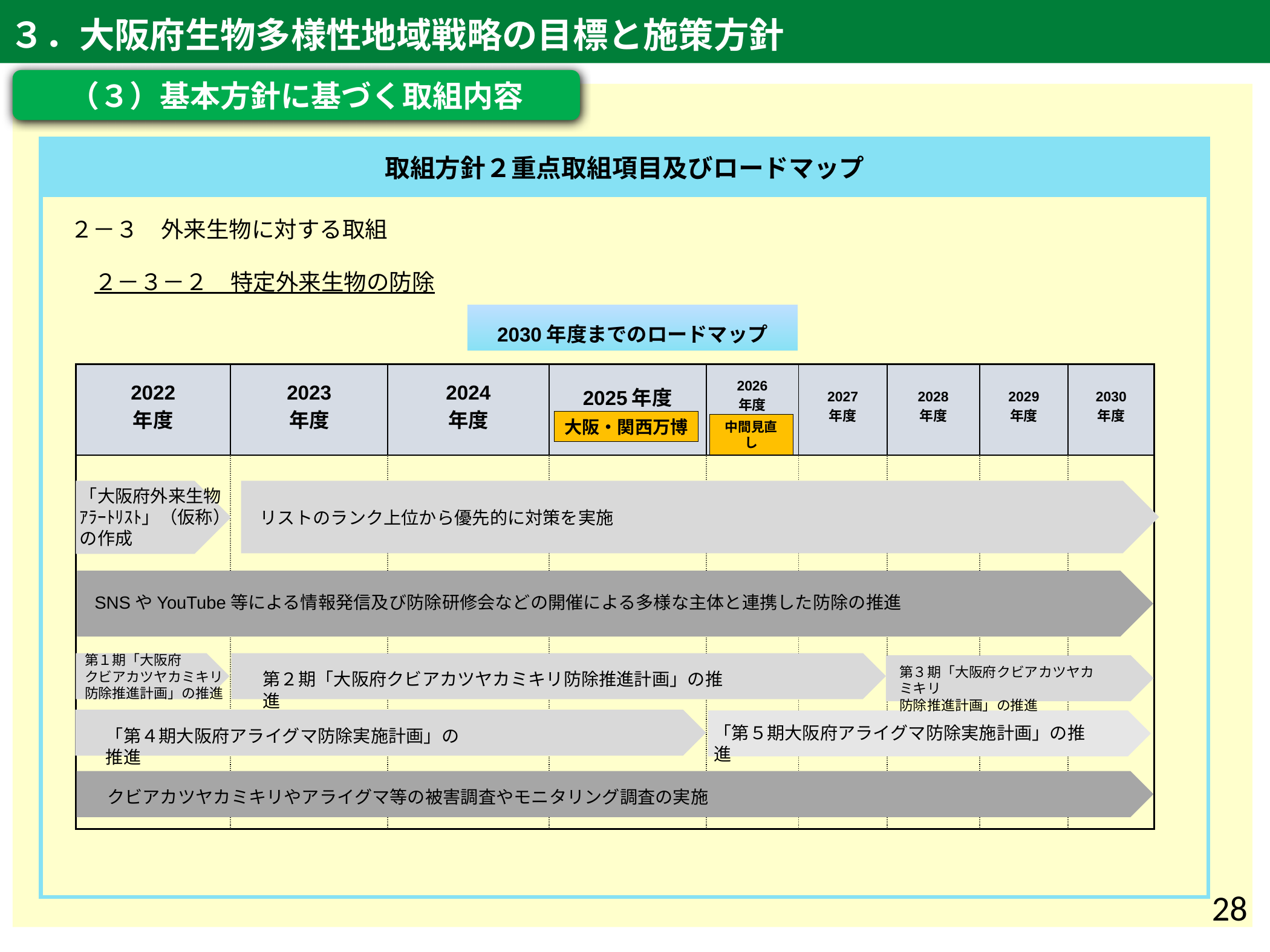

３．大阪府生物多様性地域戦略の目標と施策方針
（３）基本方針に基づく取組内容

取組方針２重点取組項目及びロードマップ
２－３　外来生物に対する取組
２－３－２　特定外来生物の防除
2030年度までのロードマップ
| 2022 年度 | 2023 年度 | 2024 年度 | 2025年度 | 2026 年度 | 2027 年度 | 2028 年度 | 2029 年度 | 2030 年度 |
| --- | --- | --- | --- | --- | --- | --- | --- | --- |
|  |  |  |  |  |  |  |  |  |
大阪・関西万博
中間見直し
「大阪府外来生物
ｱﾗｰﾄﾘｽﾄ」（仮称）の作成

リストのランク上位から優先的に対策を実施

SNSやYouTube等による情報発信及び防除研修会などの開催による多様な主体と連携した防除の推進
第１期「大阪府
クビアカツヤカミキリ
防除推進計画」の推進

第３期「大阪府クビアカツヤカミキリ
防除推進計画」の推進
第２期「大阪府クビアカツヤカミキリ防除推進計画」の推進

「第５期大阪府アライグマ防除実施計画」の推進
「第４期大阪府アライグマ防除実施計画」の推進

クビアカツヤカミキリやアライグマ等の被害調査やモニタリング調査の実施

28